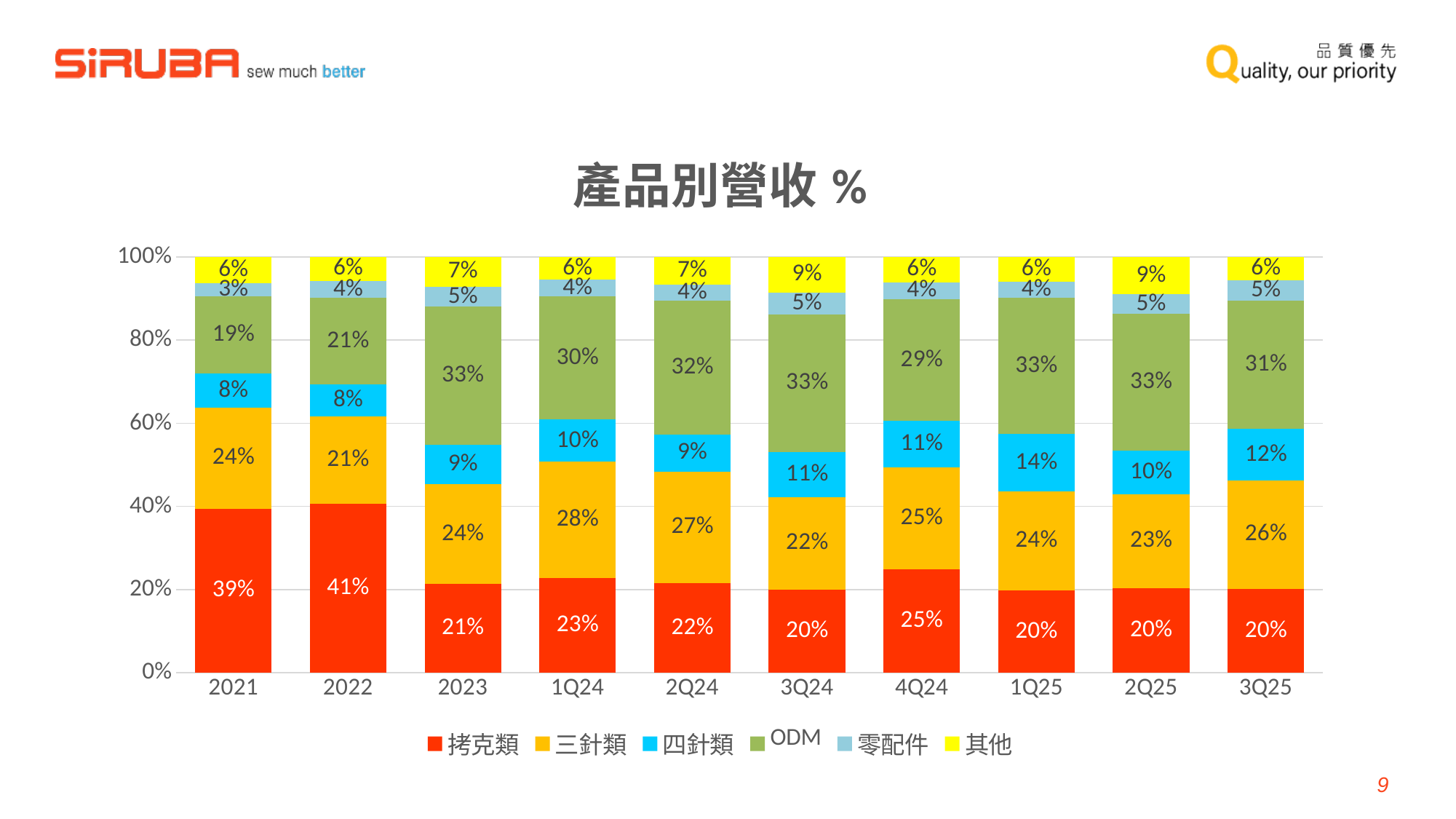

### Chart: 產品別營收%

| Category | 拷克類 | 三針類 | 四針類 | ODM | 零配件 | 其他 |
|---|---|---|---|---|---|---|
| 2021 | 0.3945405068390676 | 0.24293300392938905 | 0.0820169113935271 | 0.18565233579367546 | 0.0316889591365406 | 0.06316828290779981 |
| 2022 | 0.40663315283879115 | 0.2103218036535662 | 0.07610609401296417 | 0.20912997485948748 | 0.039680041531008195 | 0.05812893310418111 |
| 2023 | 0.2135366422969851 | 0.23960186872522624 | 0.09464004460859994 | 0.33230227658179634 | 0.04817390174478367 | 0.0717452660426066 |
| 1Q24 | 0.22830208462756543 | 0.278520599816819 | 0.1016024694095126 | 0.29668031843659154 | 0.039504464623287106 | 0.055390063086224274 |
| 2Q24 | 0.2160561940991015 | 0.2668686022491837 | 0.09051612672258039 | 0.32062921988711374 | 0.039723813233037336 | 0.06620604380898337 |
| 3Q24 | 0.19996061383646271 | 0.22275412444522621 | 0.10684203404329046 | 0.3326324146332591 | 0.05232318474272013 | 0.08548762829904133 |
| 4Q24 | 0.24829932909846675 | 0.24562781044078513 | 0.11112349133151879 | 0.29343235714346166 | 0.0404867951307174 | 0.061030216855049974 |
| 1Q25 | 0.19742237998028095 | 0.23797867859884272 | 0.1390184402628556 | 0.3273007870699999 | 0.0391273398591332 | 0.059152374228887625 |
| 2Q25 | 0.20328228669946014 | 0.2264066278781908 | 0.1037850991395802 | 0.3300343081821527 | 0.04642086205669765 | 0.0900708160439186 |
| 3Q25 | 0.20218551601942028 | 0.25969134365685564 | 0.12463818133325442 | 0.3089744062910034 | 0.047744770499627595 | 0.05676578219983866 |
9